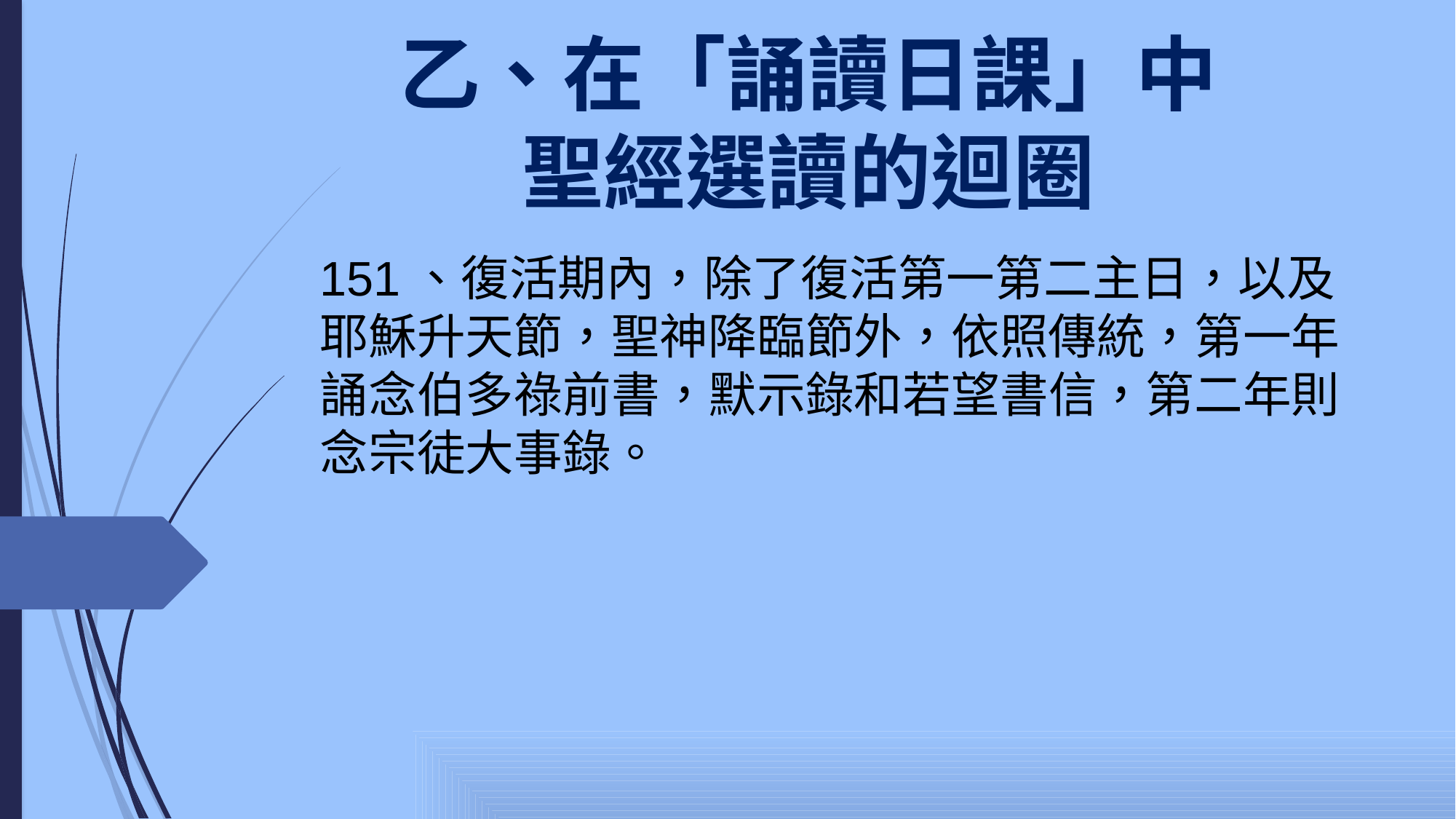

# 乙、在「誦讀日課」中 聖經選讀的迴圈
151、復活期內，除了復活第一第二主日，以及耶穌升天節，聖神降臨節外，依照傳統，第一年誦念伯多祿前書，默示錄和若望書信，第二年則念宗徒大事錄。